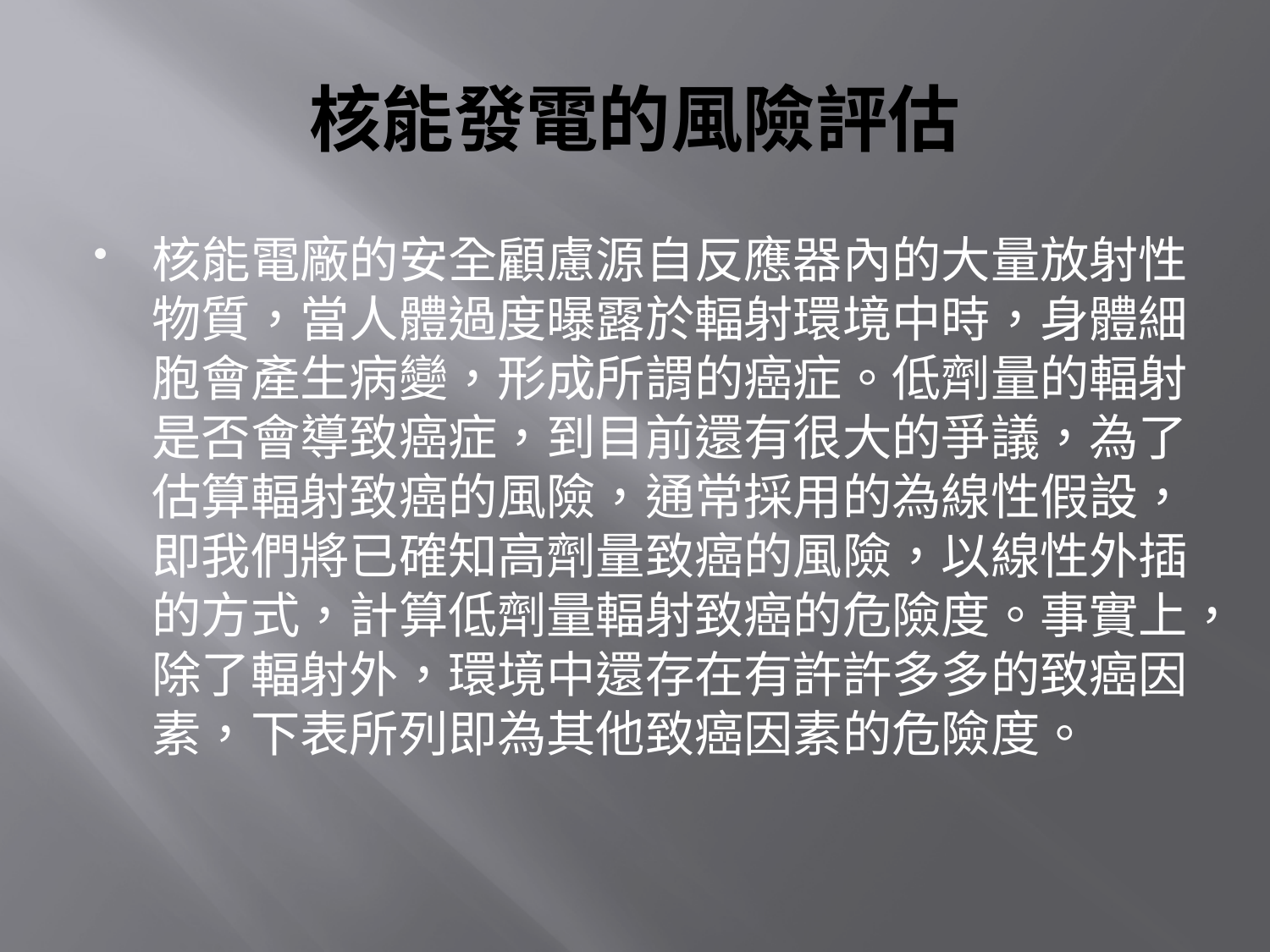

# 核能發電的風險評估
核能電廠的安全顧慮源自反應器內的大量放射性物質，當人體過度曝露於輻射環境中時，身體細胞會產生病變，形成所謂的癌症。低劑量的輻射是否會導致癌症，到目前還有很大的爭議，為了估算輻射致癌的風險，通常採用的為線性假設，即我們將已確知高劑量致癌的風險，以線性外插的方式，計算低劑量輻射致癌的危險度。事實上，除了輻射外，環境中還存在有許許多多的致癌因素，下表所列即為其他致癌因素的危險度。